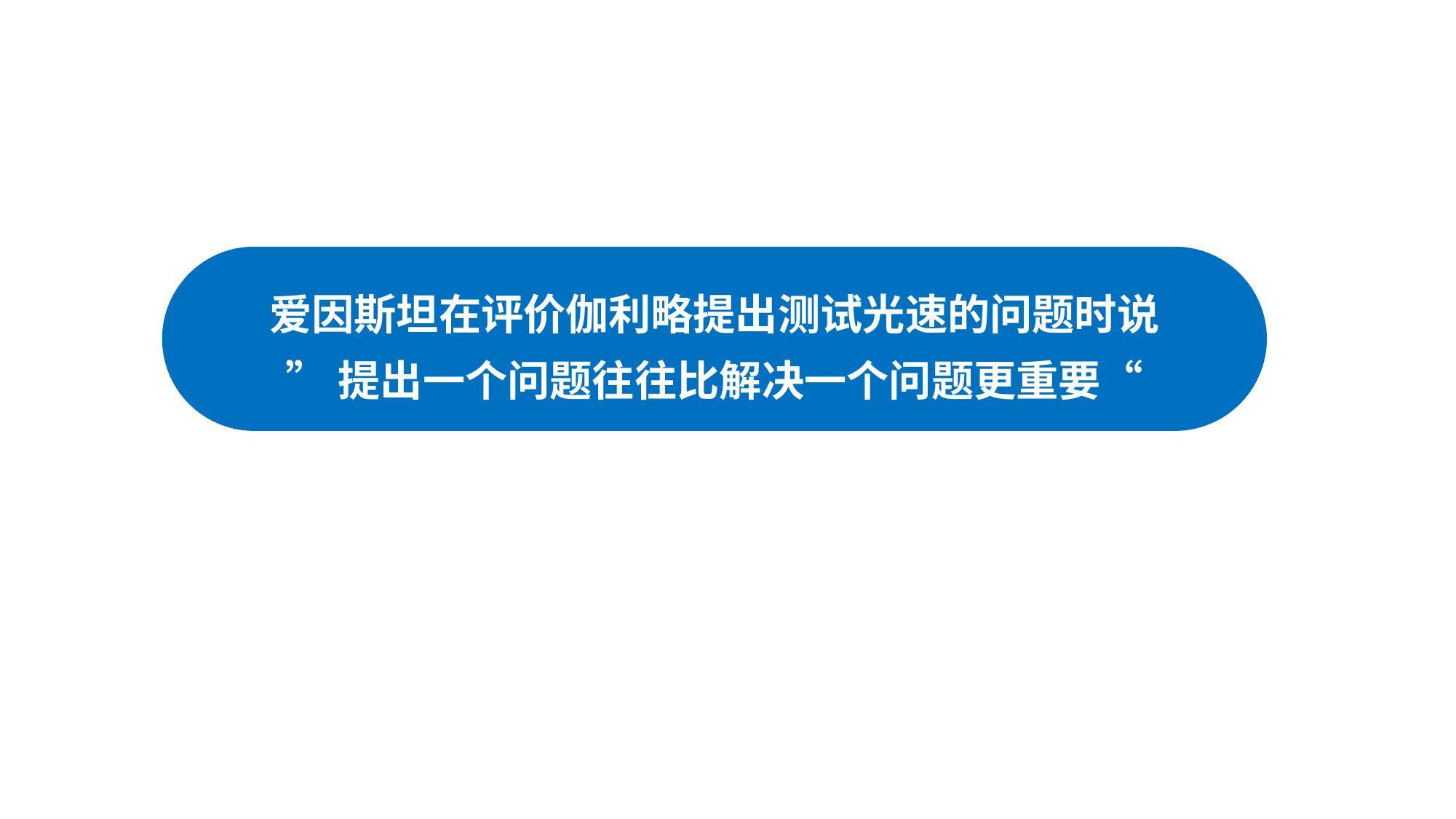

爱因斯坦在评价伽利略提出测试光速的问题时说
”提出一个问题往往比解决一个问题更重要“